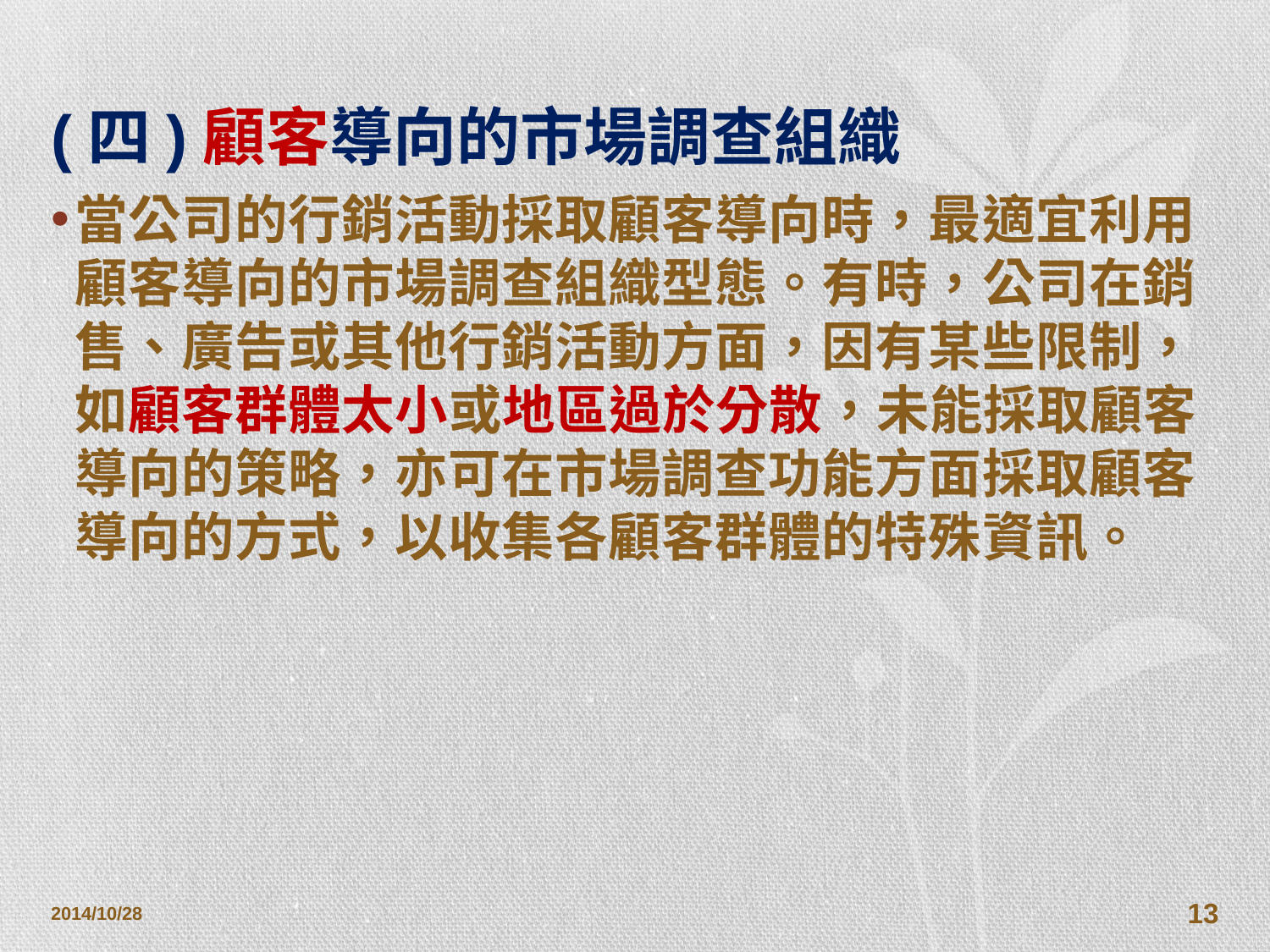

# (四)顧客導向的市場調查組織
當公司的行銷活動採取顧客導向時，最適宜利用顧客導向的市場調查組織型態。有時，公司在銷售、廣告或其他行銷活動方面，因有某些限制，如顧客群體太小或地區過於分散，未能採取顧客導向的策略，亦可在市場調查功能方面採取顧客導向的方式，以收集各顧客群體的特殊資訊。
2014/10/28
13